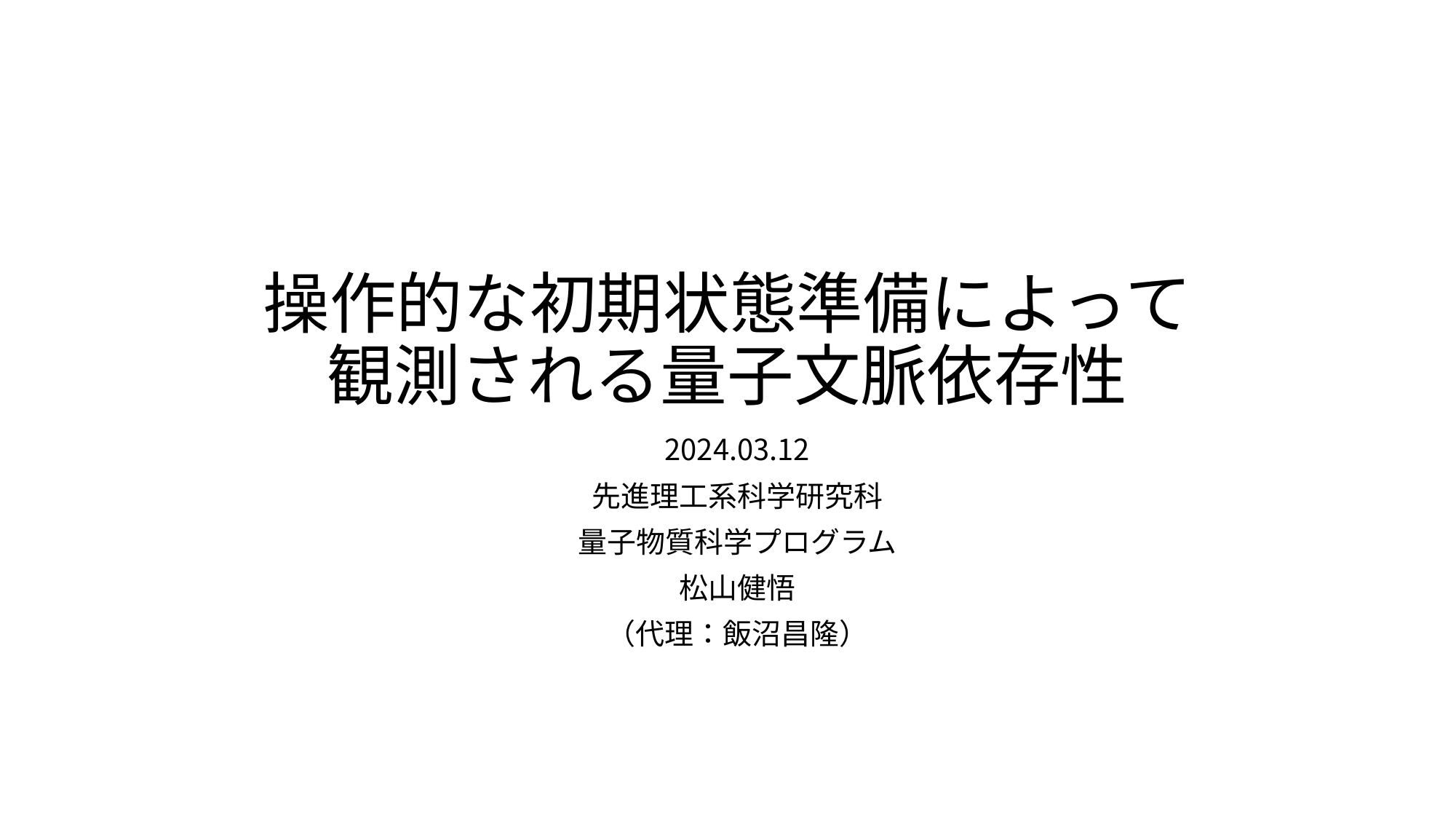

# 操作的な初期状態準備によって観測される量子文脈依存性
2024.03.12
先進理工系科学研究科
量子物質科学プログラム
松山健悟
（代理：飯沼昌隆）